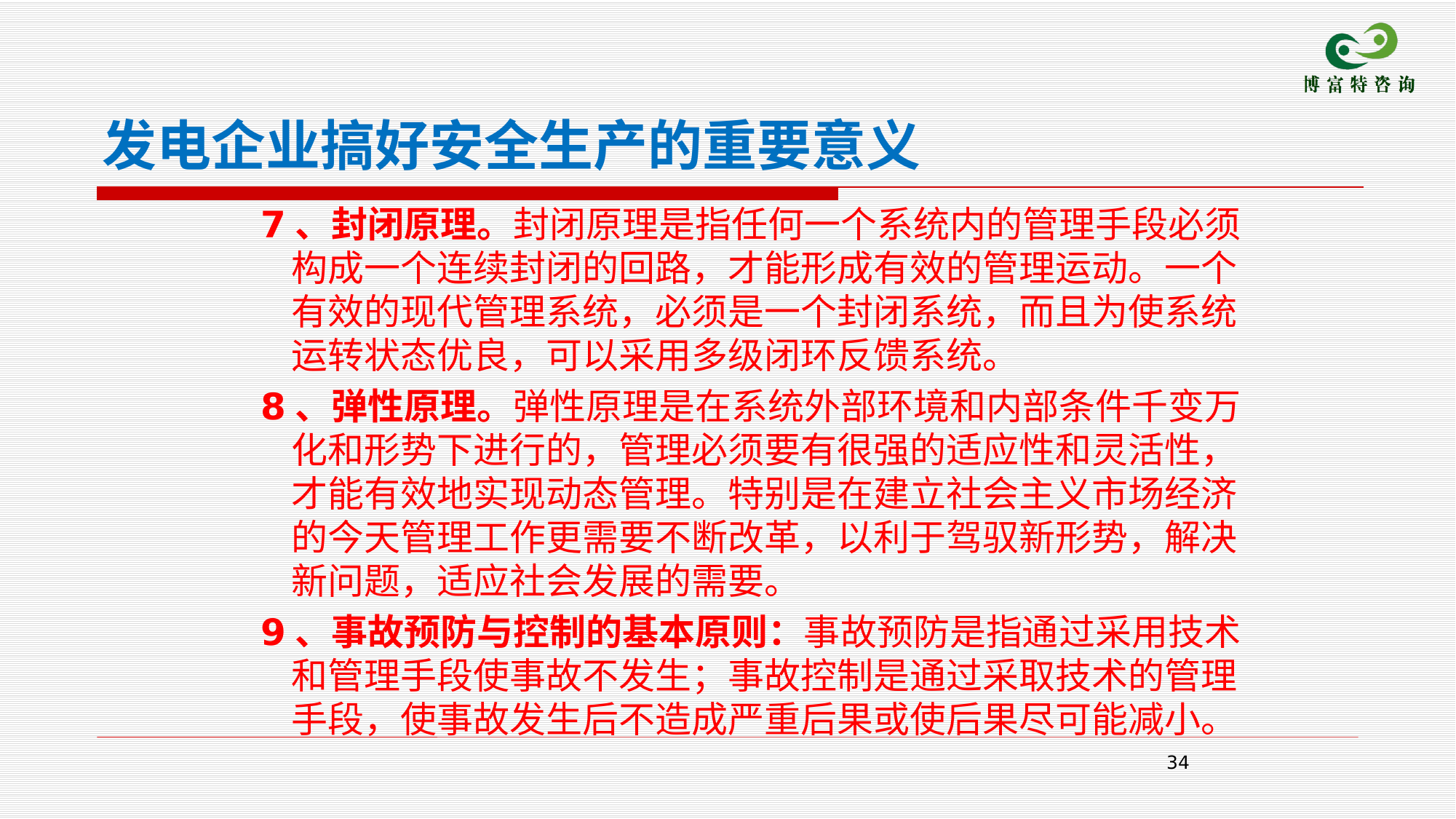

发电企业搞好安全生产的重要意义
  7、封闭原理。封闭原理是指任何一个系统内的管理手段必须构成一个连续封闭的回路，才能形成有效的管理运动。一个有效的现代管理系统，必须是一个封闭系统，而且为使系统运转状态优良，可以采用多级闭环反馈系统。
  8、弹性原理。弹性原理是在系统外部环境和内部条件千变万化和形势下进行的，管理必须要有很强的适应性和灵活性，才能有效地实现动态管理。特别是在建立社会主义市场经济的今天管理工作更需要不断改革，以利于驾驭新形势，解决新问题，适应社会发展的需要。
  9、事故预防与控制的基本原则：事故预防是指通过采用技术和管理手段使事故不发生；事故控制是通过采取技术的管理手段，使事故发生后不造成严重后果或使后果尽可能减小。

34